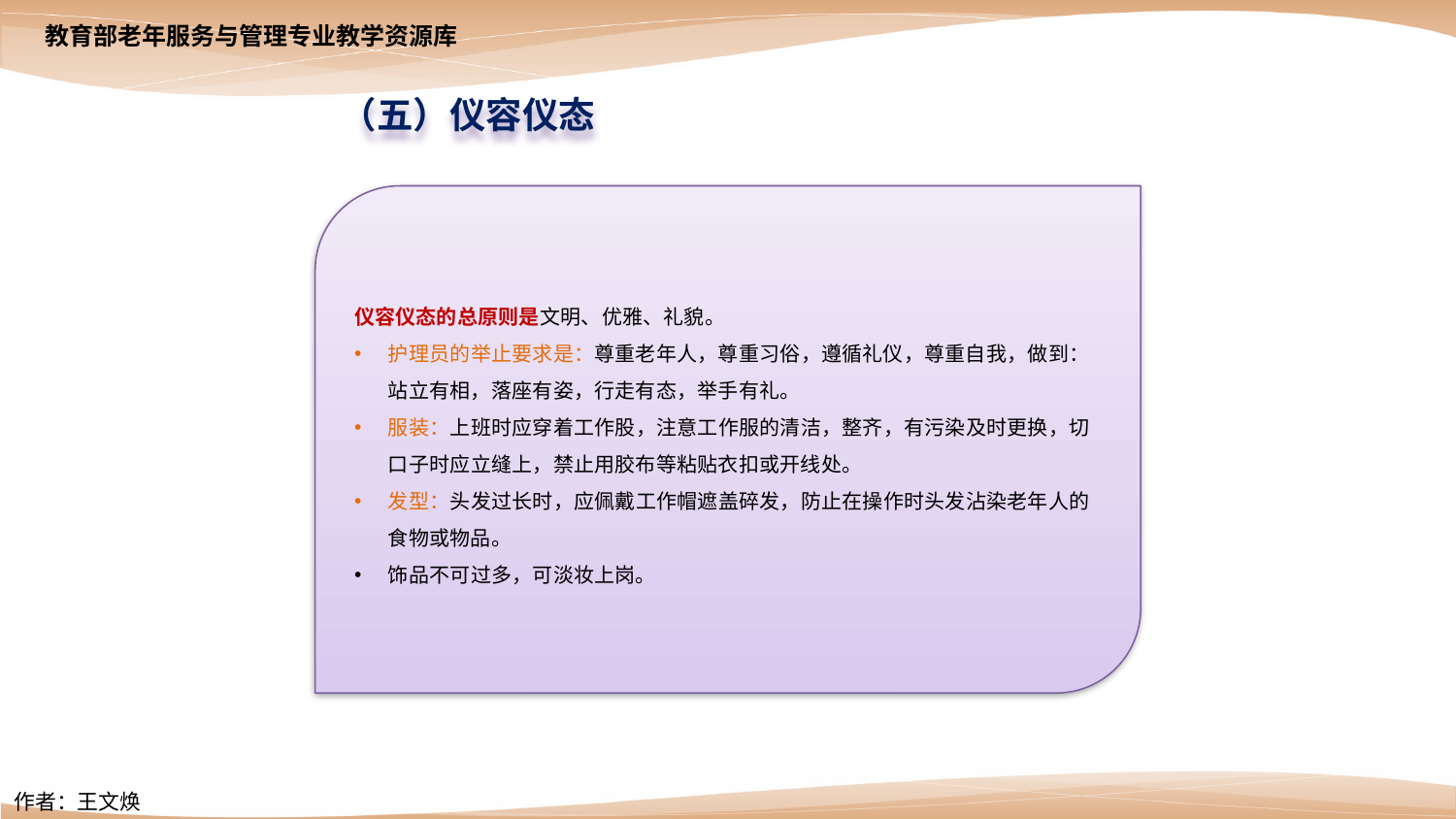

（五）仪容仪态
仪容仪态的总原则是文明、优雅、礼貌。
护理员的举止要求是：尊重老年人，尊重习俗，遵循礼仪，尊重自我，做到：站立有相，落座有姿，行走有态，举手有礼。
服装：上班时应穿着工作股，注意工作服的清洁，整齐，有污染及时更换，切口子时应立缝上，禁止用胶布等粘贴衣扣或开线处。
发型：头发过长时，应佩戴工作帽遮盖碎发，防止在操作时头发沾染老年人的食物或物品。
饰品不可过多，可淡妆上岗。